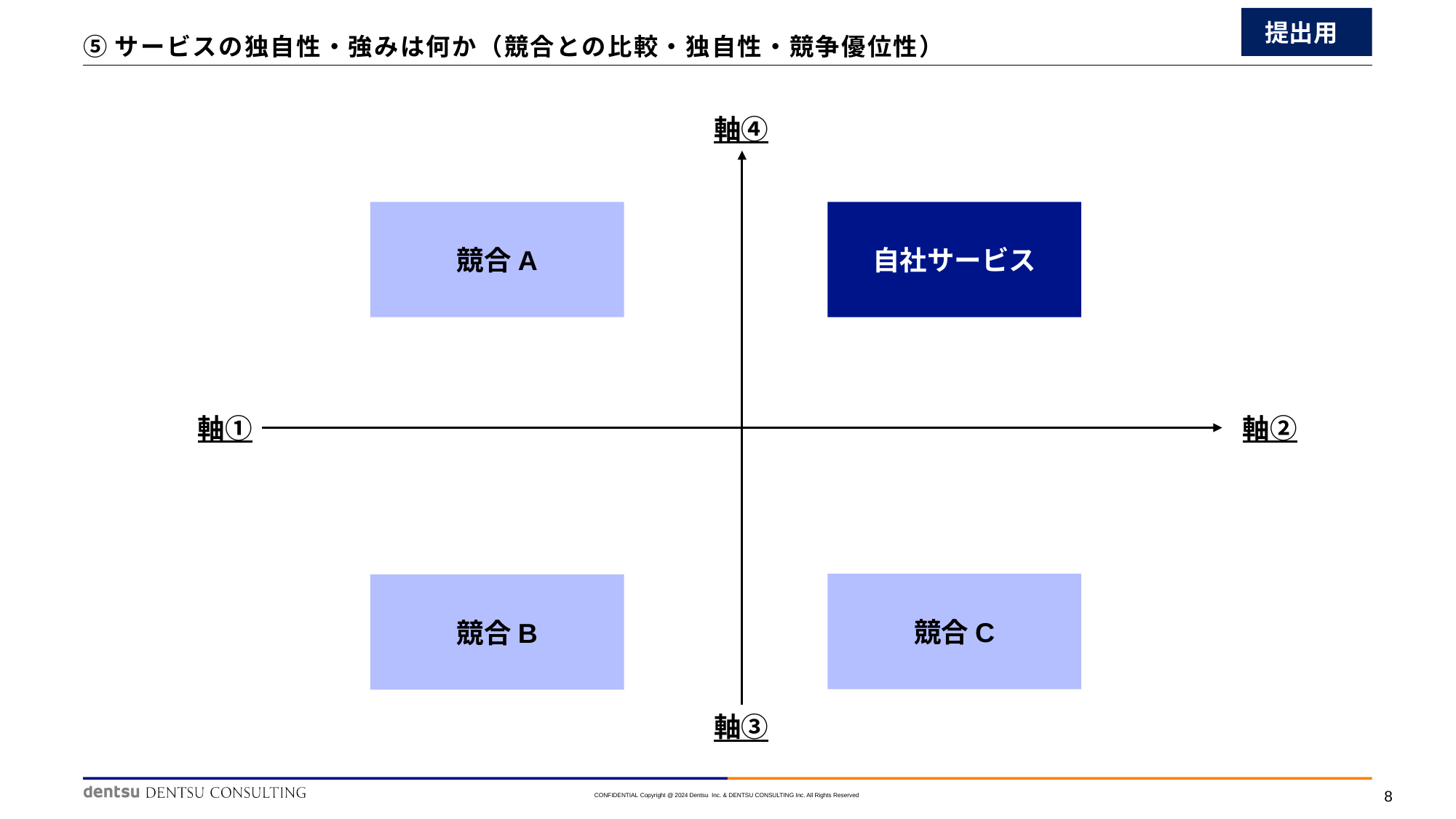

提出用
# ⑤サービスの独自性・強みは何か（競合との比較・独自性・競争優位性）
軸④
競合A
自社サービス
軸①
軸②

競合C
競合B
軸③